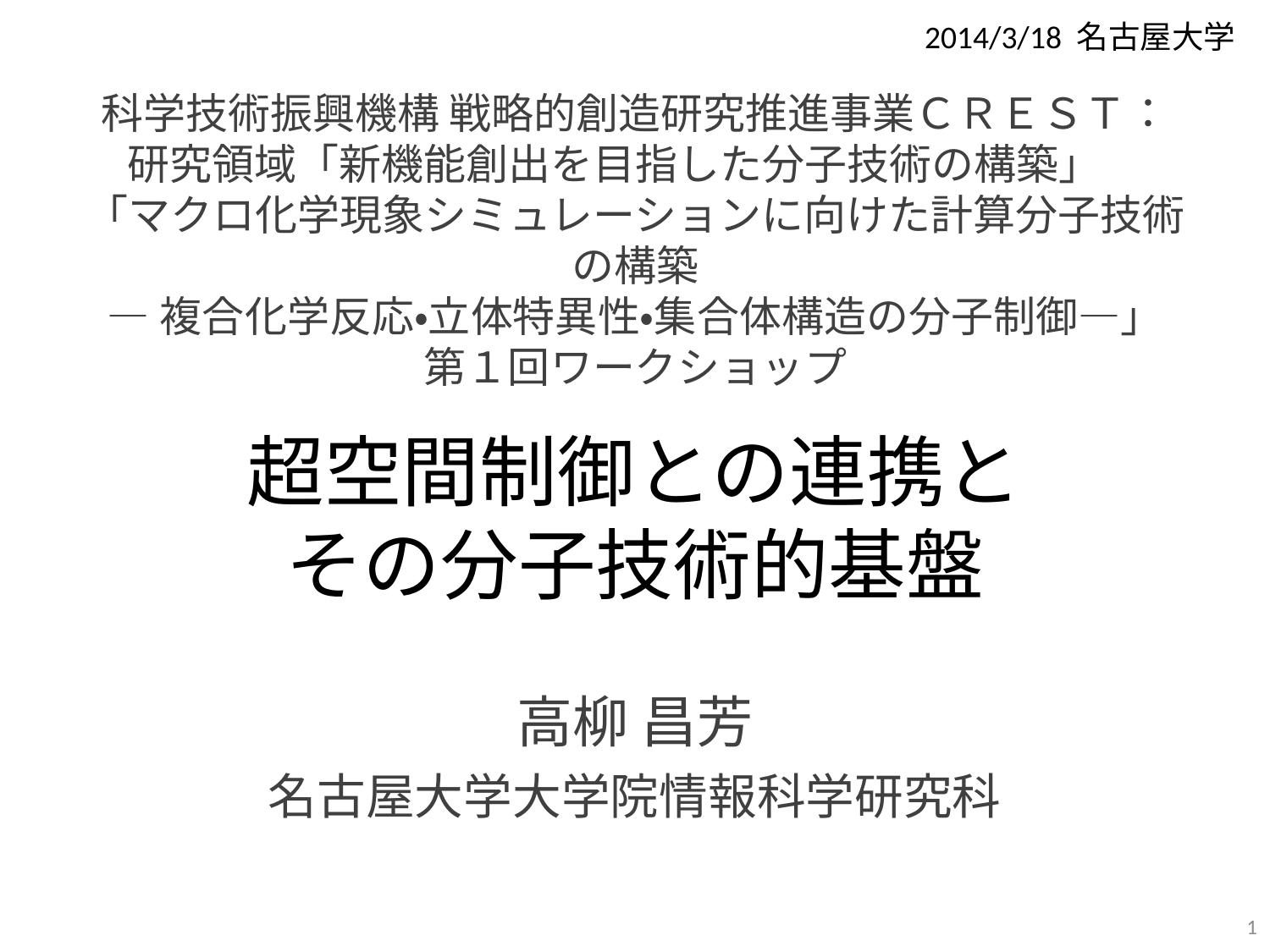

2014/3/18 名古屋大学
科学技術振興機構 戦略的創造研究推進事業ＣＲＥＳＴ：
研究領域「新機能創出を目指した分子技術の構築」
「マクロ化学現象シミュレーションに向けた計算分子技術の構築
―複合化学反応・立体特異性・集合体構造の分子制御―」
第１回ワークショップ
超空間制御との連携と
その分子技術的基盤
高柳 昌芳
名古屋大学大学院情報科学研究科
1